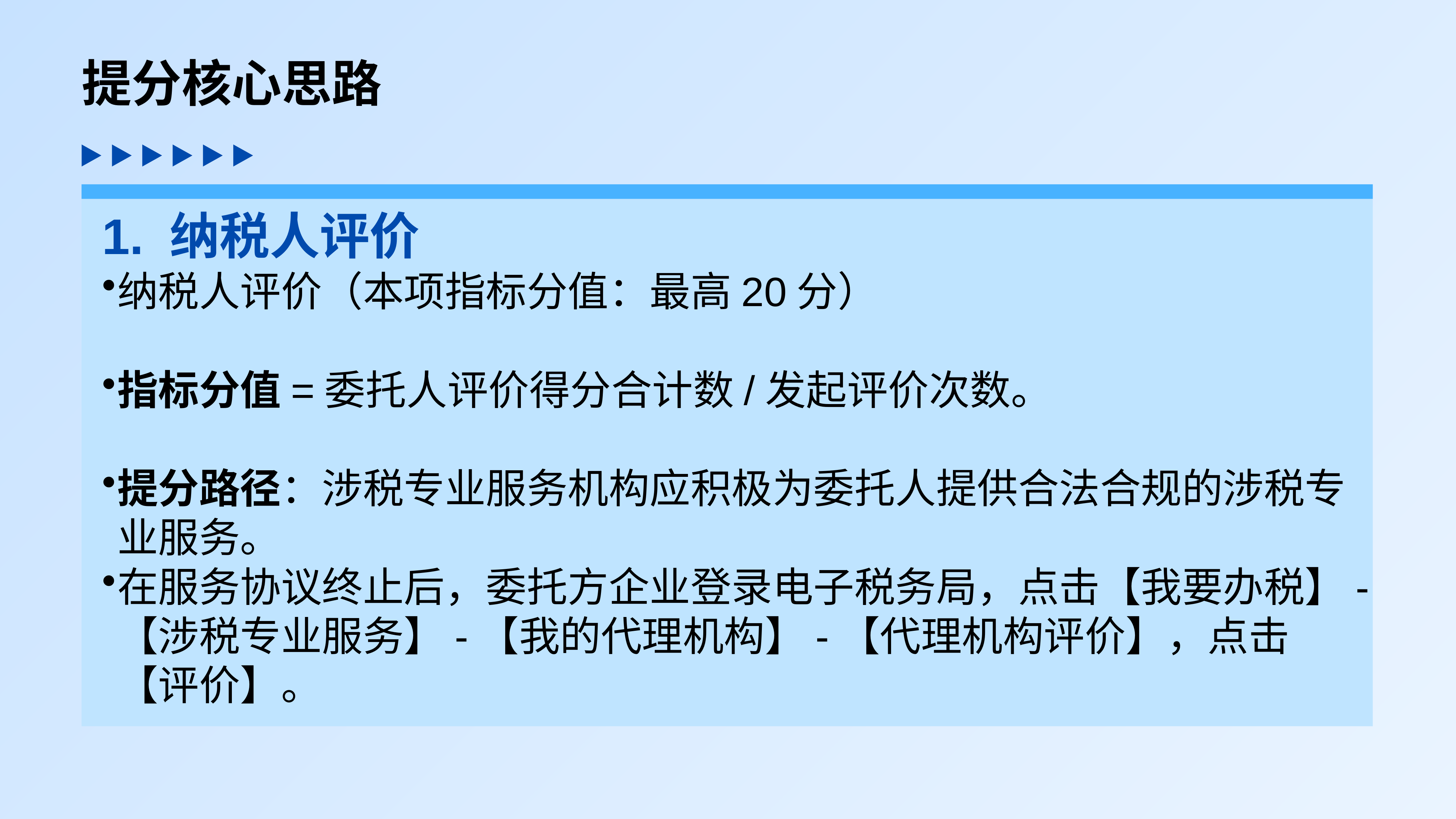

提分核心思路

1. 纳税人评价
纳税人评价（本项指标分值：最高20分）

指标分值=委托人评价得分合计数/发起评价次数。

提分路径：涉税专业服务机构应积极为委托人提供合法合规的涉税专业服务。
在服务协议终止后，委托方企业登录电子税务局，点击【我要办税】-【涉税专业服务】-【我的代理机构】-【代理机构评价】，点击【评价】。